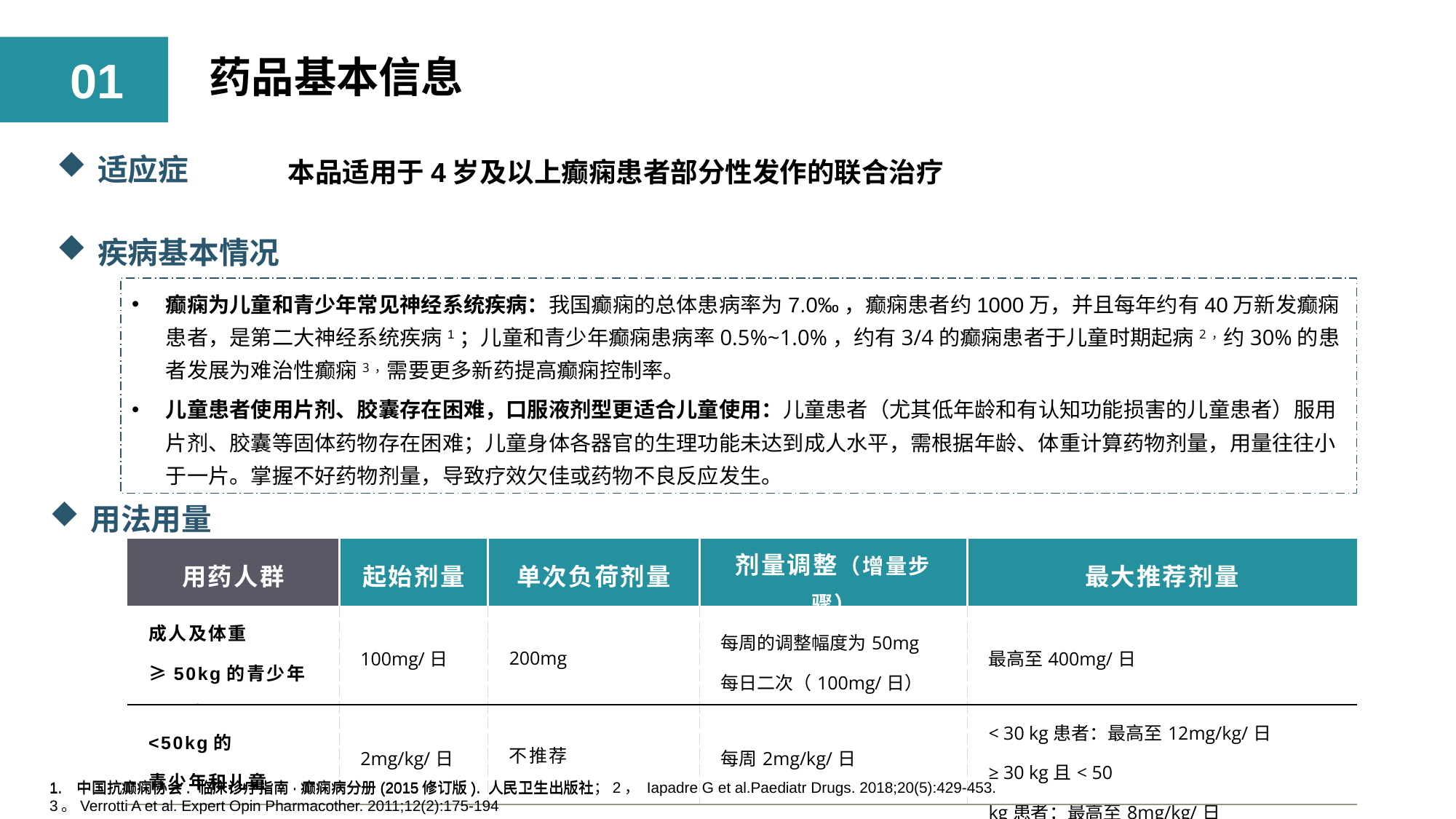

01
药品基本信息

   本品适用于4岁及以上癫痫患者部分性发作的联合治疗
适应症
疾病基本情况
癫痫为儿童和青少年常见神经系统疾病：我国癫痫的总体患病率为7.0‰，癫痫患者约1000万，并且每年约有40万新发癫痫患者，是第二大神经系统疾病1；儿童和青少年癫痫患病率0.5%~1.0%，约有3/4的癫痫患者于儿童时期起病2，约30%的患者发展为难治性癫痫3，需要更多新药提高癫痫控制率。
儿童患者使用片剂、胶囊存在困难，口服液剂型更适合儿童使用：儿童患者（尤其低年龄和有认知功能损害的儿童患者）服用片剂、胶囊等固体药物存在困难；儿童身体各器官的生理功能未达到成人水平，需根据年龄、体重计算药物剂量，用量往往小于一片。掌握不好药物剂量，导致疗效欠佳或药物不良反应发生。
用法用量
| 用药人群 | 起始剂量 | 单次负荷剂量 | 剂量调整（增量步骤） | 最大推荐剂量 |
| --- | --- | --- | --- | --- |
| 成人及体重≥50kg的青少年和儿童 | 100mg/日 | 200mg | 每周的调整幅度为50mg 每日二次（100mg/日） | 最高至400mg/日 |
| <50kg的 青少年和儿童 | 2mg/kg/日 | 不推荐 | 每周2mg/kg/日 | < 30 kg患者：最高至12mg/kg/日 ≥ 30 kg且< 50 kg患者：最高至8mg/kg/日 |
中国抗癫痫协会. 临床诊疗指南·癫痫病分册(2015修订版). 人民卫生出版社；2， Iapadre G et al.Paediatr Drugs. 2018;20(5):429-453.
3。Verrotti A et al. Expert Opin Pharmacother. 2011;12(2):175-194
中国抗癫痫协会. 临床诊疗指南·癫痫病分册(2015修订版). 人民卫生出版社